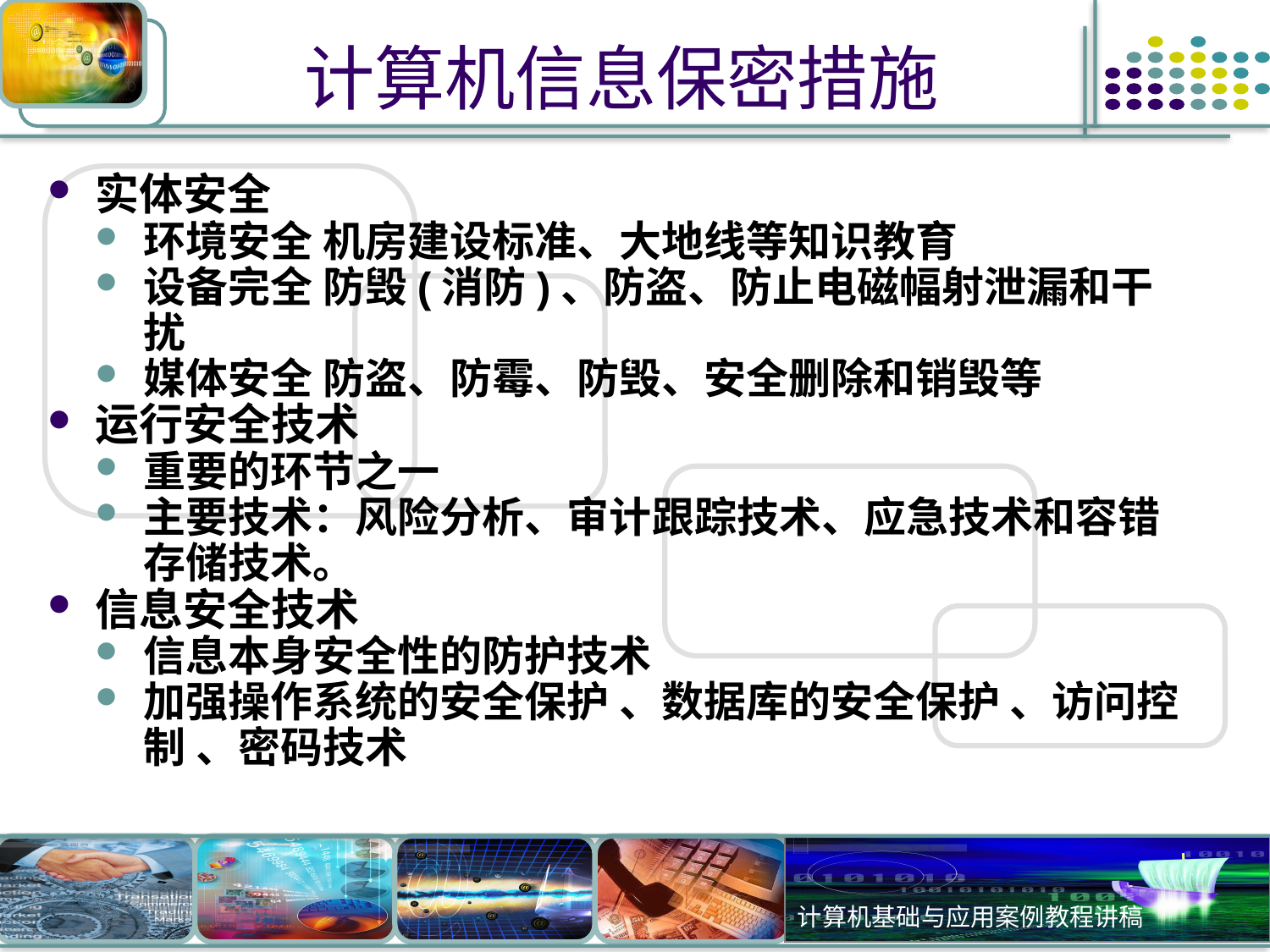

# 计算机信息保密措施
实体安全
环境安全 机房建设标准、大地线等知识教育
设备完全 防毁(消防)、防盗、防止电磁幅射泄漏和干扰
媒体安全 防盗、防霉、防毁、安全删除和销毁等
运行安全技术
重要的环节之一
主要技术：风险分析、审计跟踪技术、应急技术和容错存储技术。
信息安全技术
信息本身安全性的防护技术
加强操作系统的安全保护 、数据库的安全保护 、访问控制 、密码技术